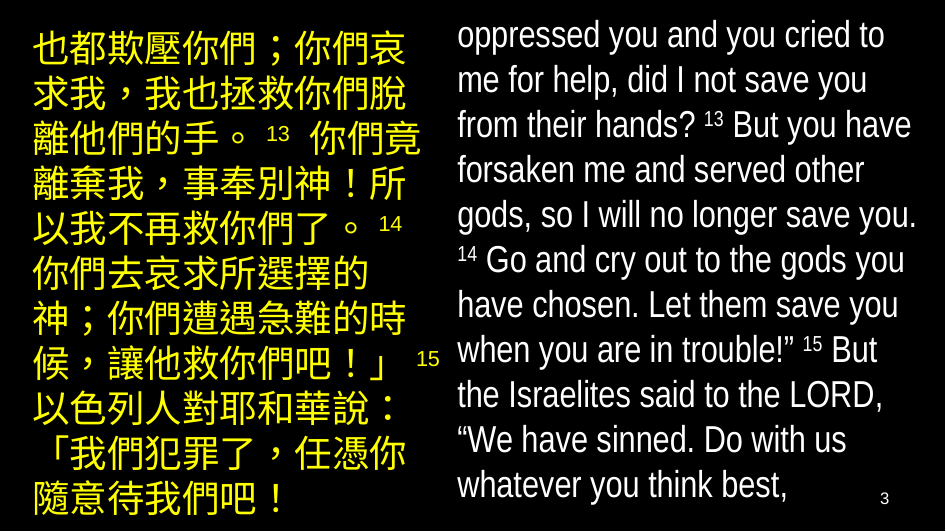

oppressed you and you cried to me for help, did I not save you from their hands? 13 But you have forsaken me and served other gods, so I will no longer save you. 14 Go and cry out to the gods you have chosen. Let them save you when you are in trouble!” 15 But the Israelites said to the Lord, “We have sinned. Do with us whatever you think best,
也都欺壓你們；你們哀求我，我也拯救你們脫離他們的手。13 你們竟離棄我，事奉別神！所以我不再救你們了。14 你們去哀求所選擇的神；你們遭遇急難的時候，讓他救你們吧！」15 以色列人對耶和華說：「我們犯罪了，任憑你隨意待我們吧！
3